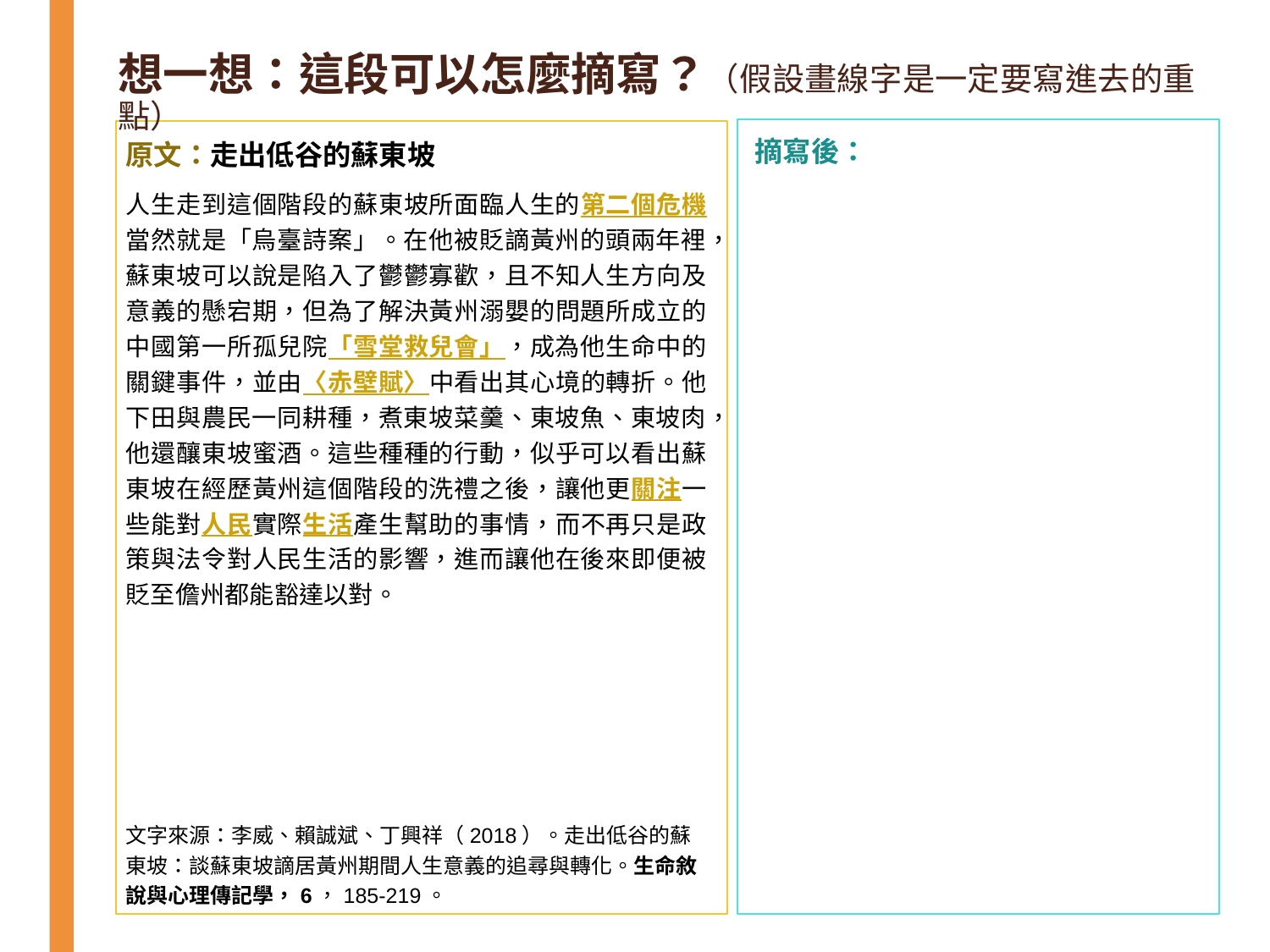

# 想一想：這段可以怎麼摘寫？（假設畫線字是一定要寫進去的重點）

原文：走出低谷的蘇東坡
人生走到這個階段的蘇東坡所面臨人生的第二個危機當然就是「烏臺詩案」。在他被貶謫黃州的頭兩年裡，蘇東坡可以說是陷入了鬱鬱寡歡，且不知人生方向及意義的懸宕期，但為了解決黃州溺嬰的問題所成立的中國第一所孤兒院「雪堂救兒會」，成為他生命中的關鍵事件，並由〈赤壁賦〉中看出其心境的轉折。他下田與農民一同耕種，煮東坡菜羹、東坡魚、東坡肉，他還釀東坡蜜酒。這些種種的行動，似乎可以看出蘇東坡在經歷黃州這個階段的洗禮之後，讓他更關注一些能對人民實際生活產生幫助的事情，而不再只是政策與法令對人民生活的影響，進而讓他在後來即便被貶至儋州都能豁達以對。

文字來源：李威、賴誠斌、丁興祥（2018）。走出低谷的蘇東坡：談蘇東坡謫居黃州期間人生意義的追尋與轉化。生命敘說與心理傳記學，6，185-219。
摘寫後：

47